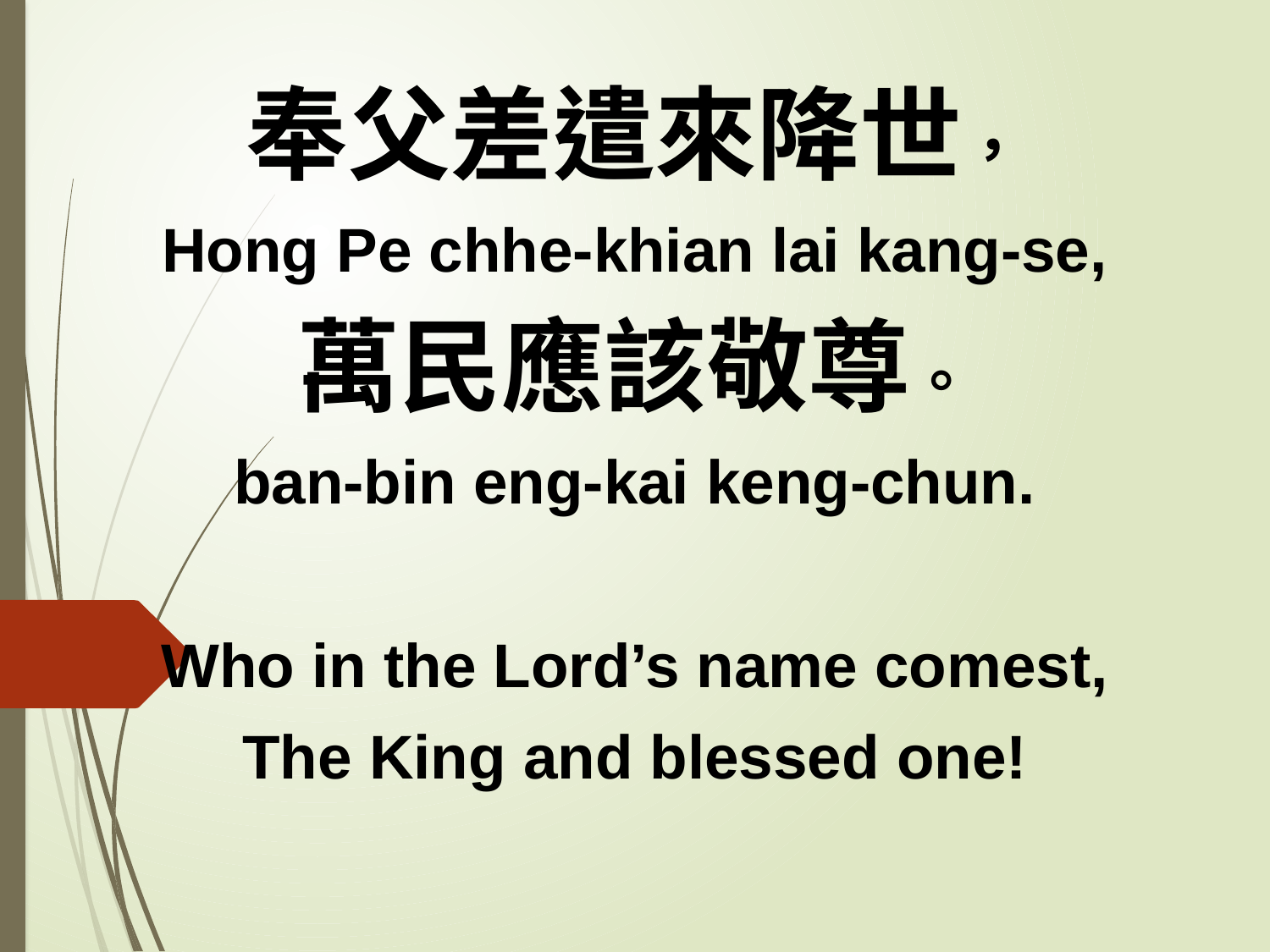

奉父差遣來降世，
Hong Pe chhe-khian lai kang-se,
萬民應該敬尊。
ban-bin eng-kai keng-chun.

Who in the Lord’s name comest,
The King and blessed one!